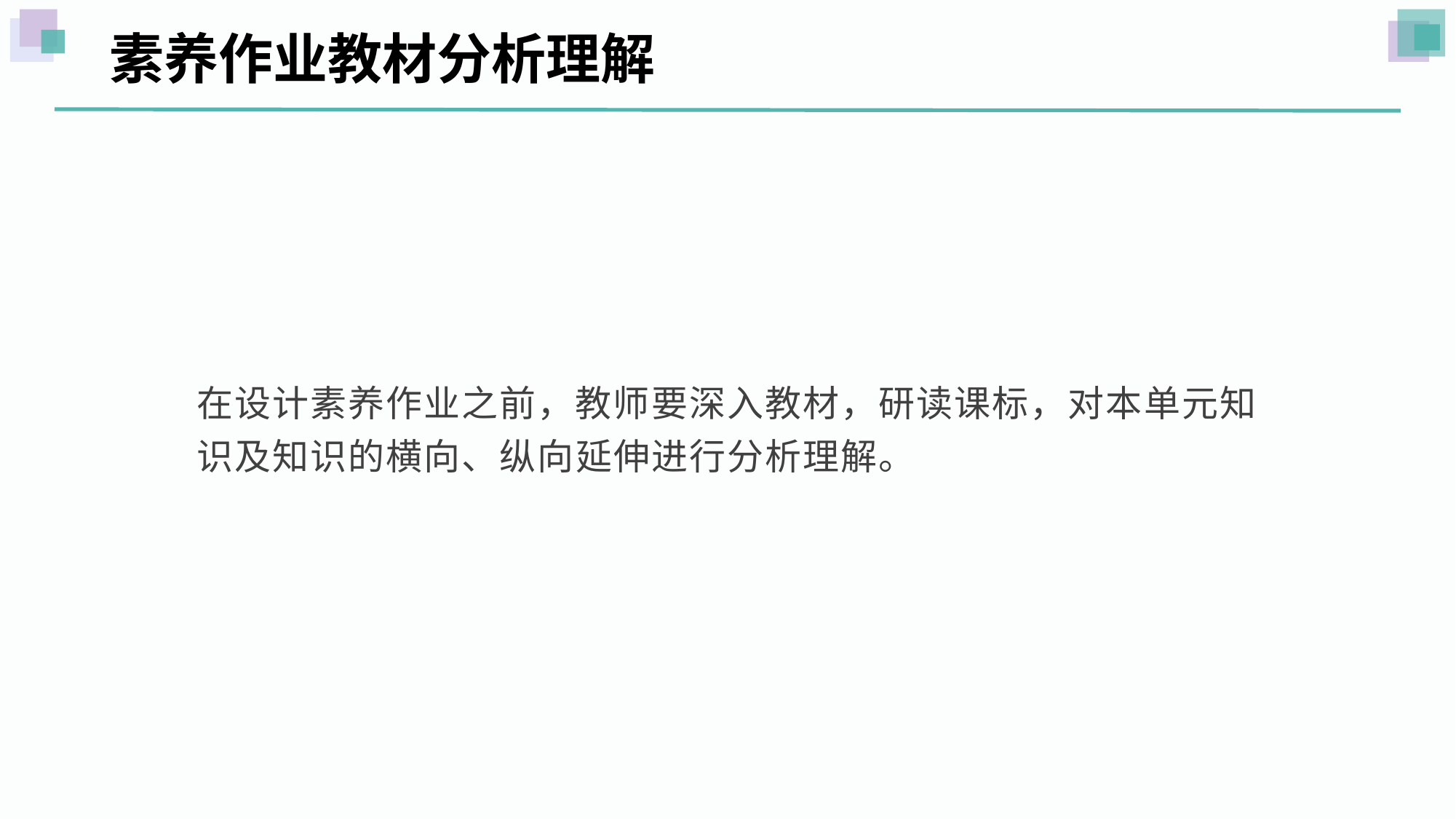

素养作业教材分析理解
在设计素养作业之前，教师要深入教材，研读课标，对本单元知识及知识的横向、纵向延伸进行分析理解。